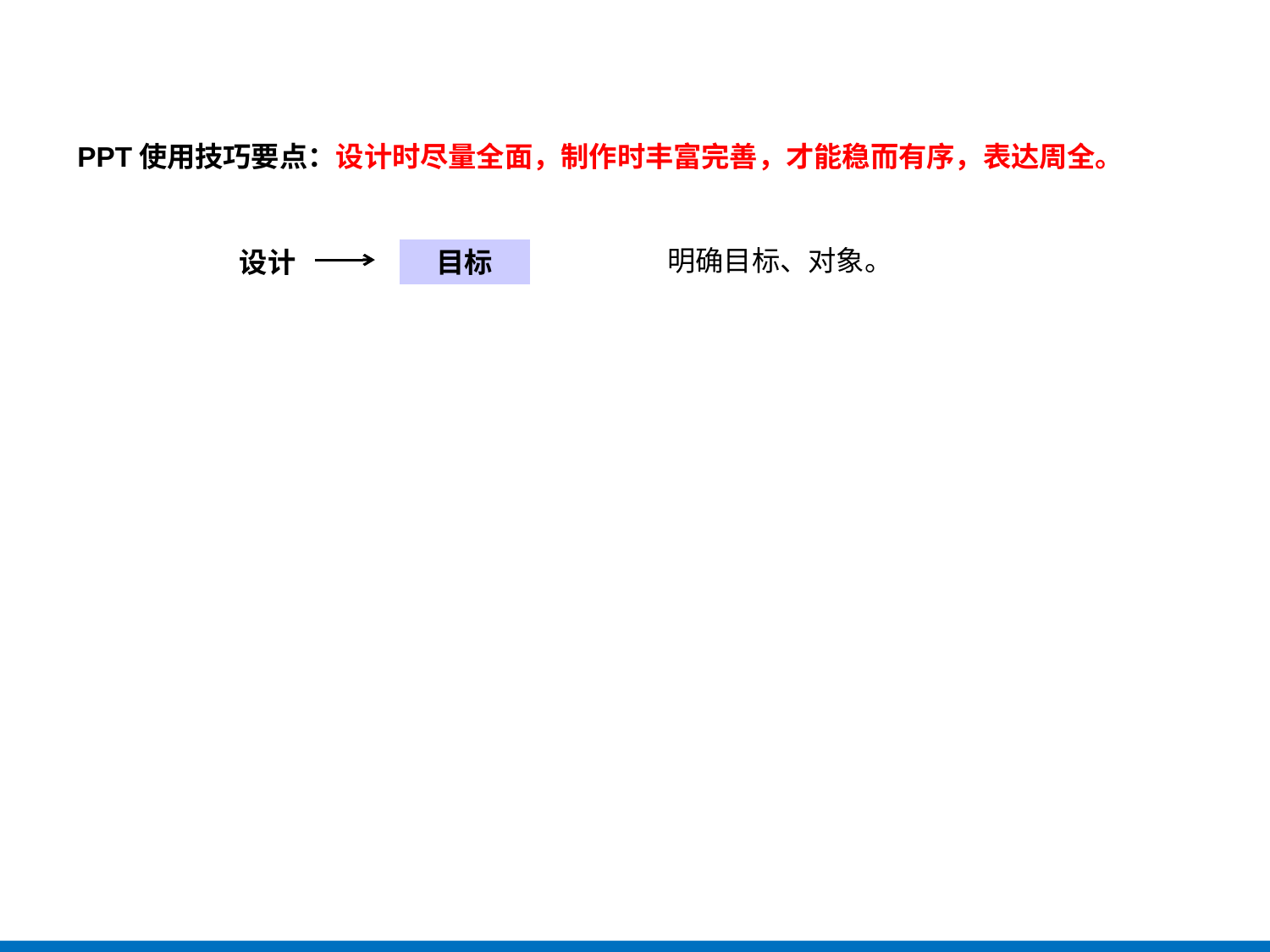

PPT使用技巧要点：设计时尽量全面，制作时丰富完善，才能稳而有序，表达周全。
明确目标、对象。
目标
设计